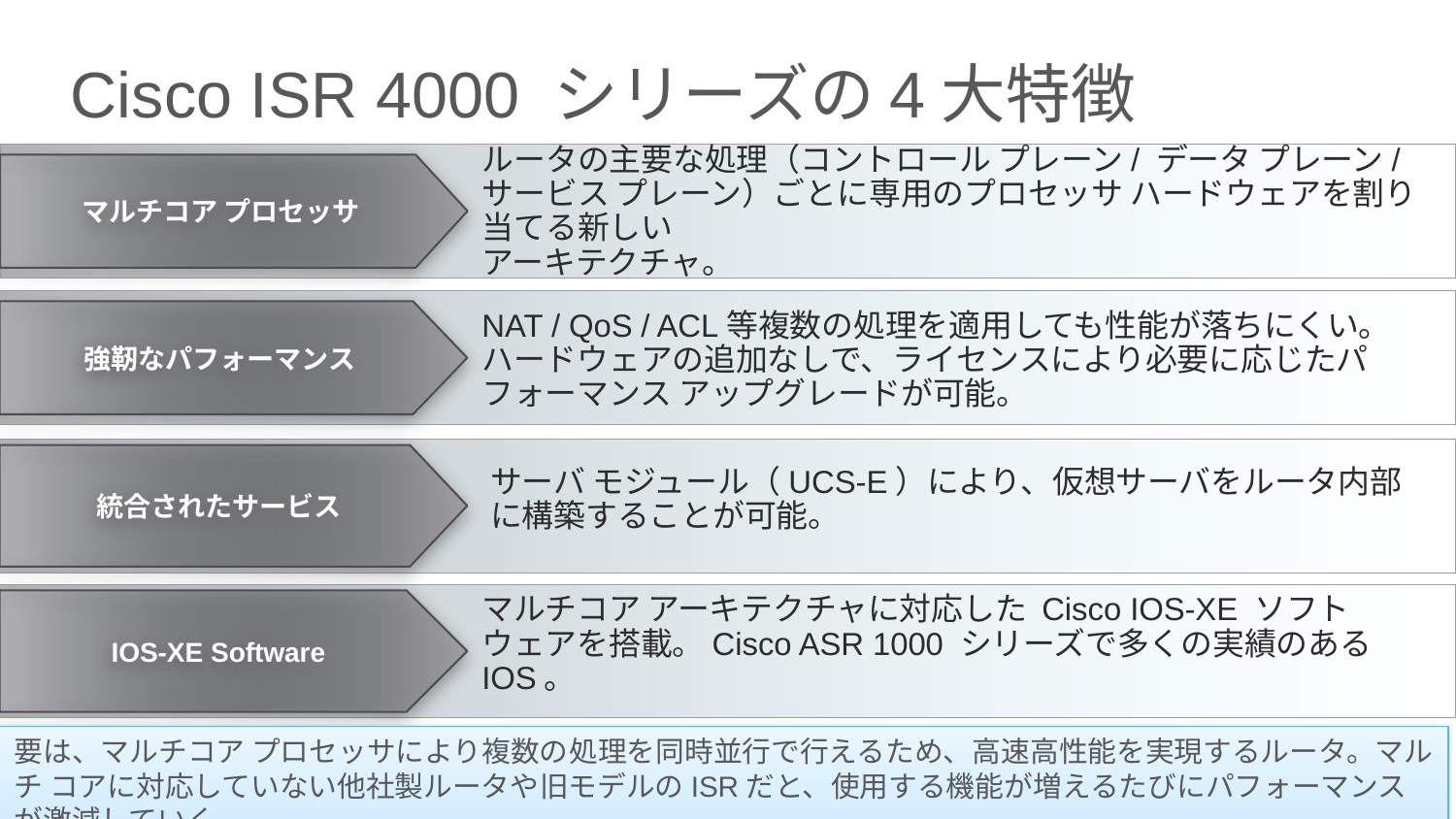

# Cisco ISR 4000 シリーズの4大特徴

マルチコア プロセッサ
ルータの主要な処理（コントロール プレーン/ データ プレーン/ サービス プレーン）ごとに専用のプロセッサ ハードウェアを割り当てる新しい
アーキテクチャ。

強靭なパフォーマンス
NAT / QoS / ACL等複数の処理を適用しても性能が落ちにくい。
ハードウェアの追加なしで、ライセンスにより必要に応じたパフォーマンス アップグレードが可能。

統合されたサービス

サーバ モジュール（UCS-E）により、仮想サーバをルータ内部に構築することが可能。

IOS-XE Software
マルチコア アーキテクチャに対応した Cisco IOS-XE ソフトウェアを搭載。Cisco ASR 1000 シリーズで多くの実績のあるIOS。
要は、マルチコア プロセッサにより複数の処理を同時並行で行えるため、高速高性能を実現するルータ。マルチ コアに対応していない他社製ルータや旧モデルのISRだと、使用する機能が増えるたびにパフォーマンスが激減していく。